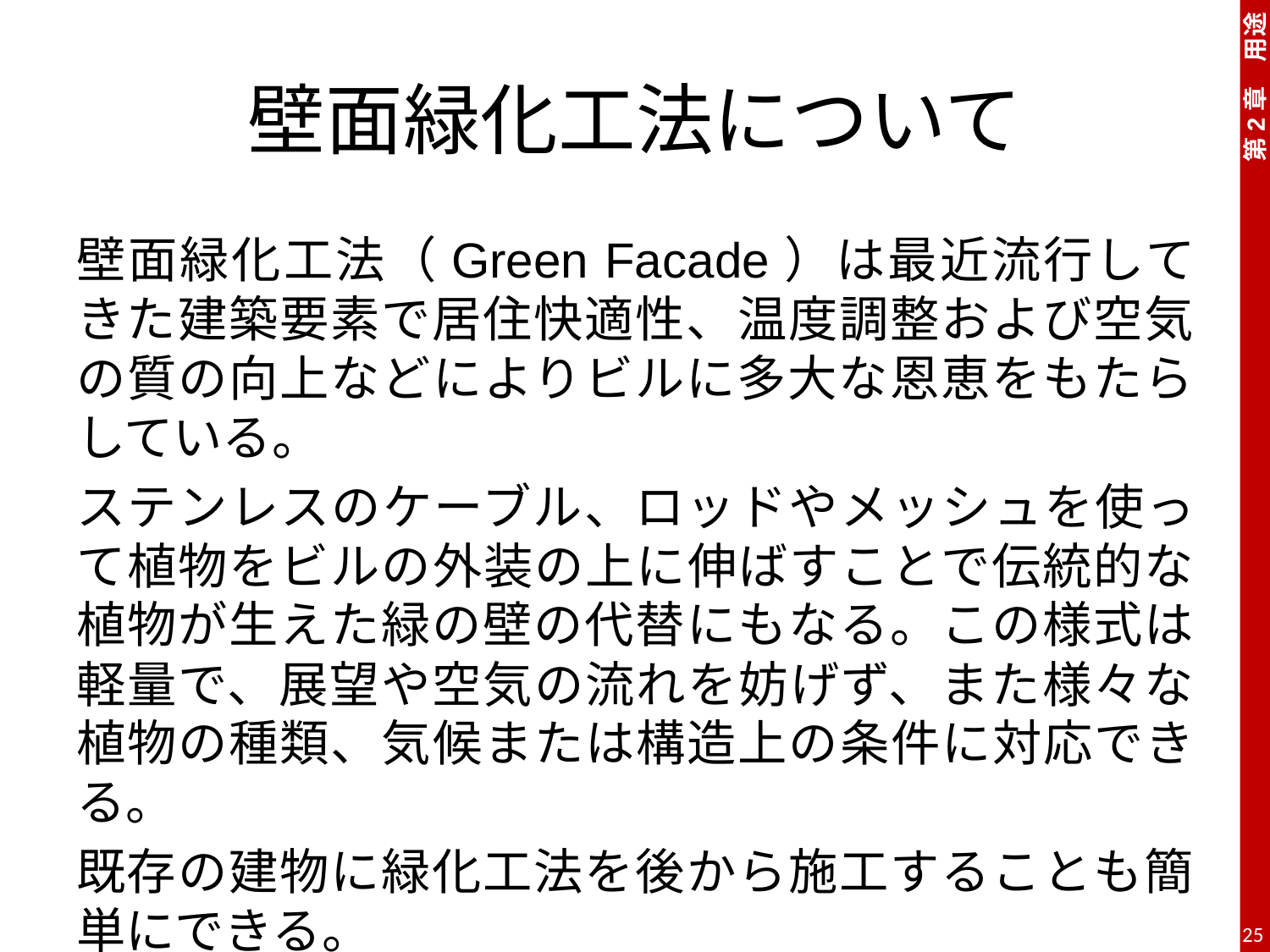

# 壁面緑化工法について
壁面緑化工法（Green Facade）は最近流行してきた建築要素で居住快適性、温度調整および空気の質の向上などによりビルに多大な恩恵をもたらしている。
ステンレスのケーブル、ロッドやメッシュを使って植物をビルの外装の上に伸ばすことで伝統的な植物が生えた緑の壁の代替にもなる。この様式は軽量で、展望や空気の流れを妨げず、また様々な植物の種類、気候または構造上の条件に対応できる。
既存の建物に緑化工法を後から施工することも簡単にできる。
25